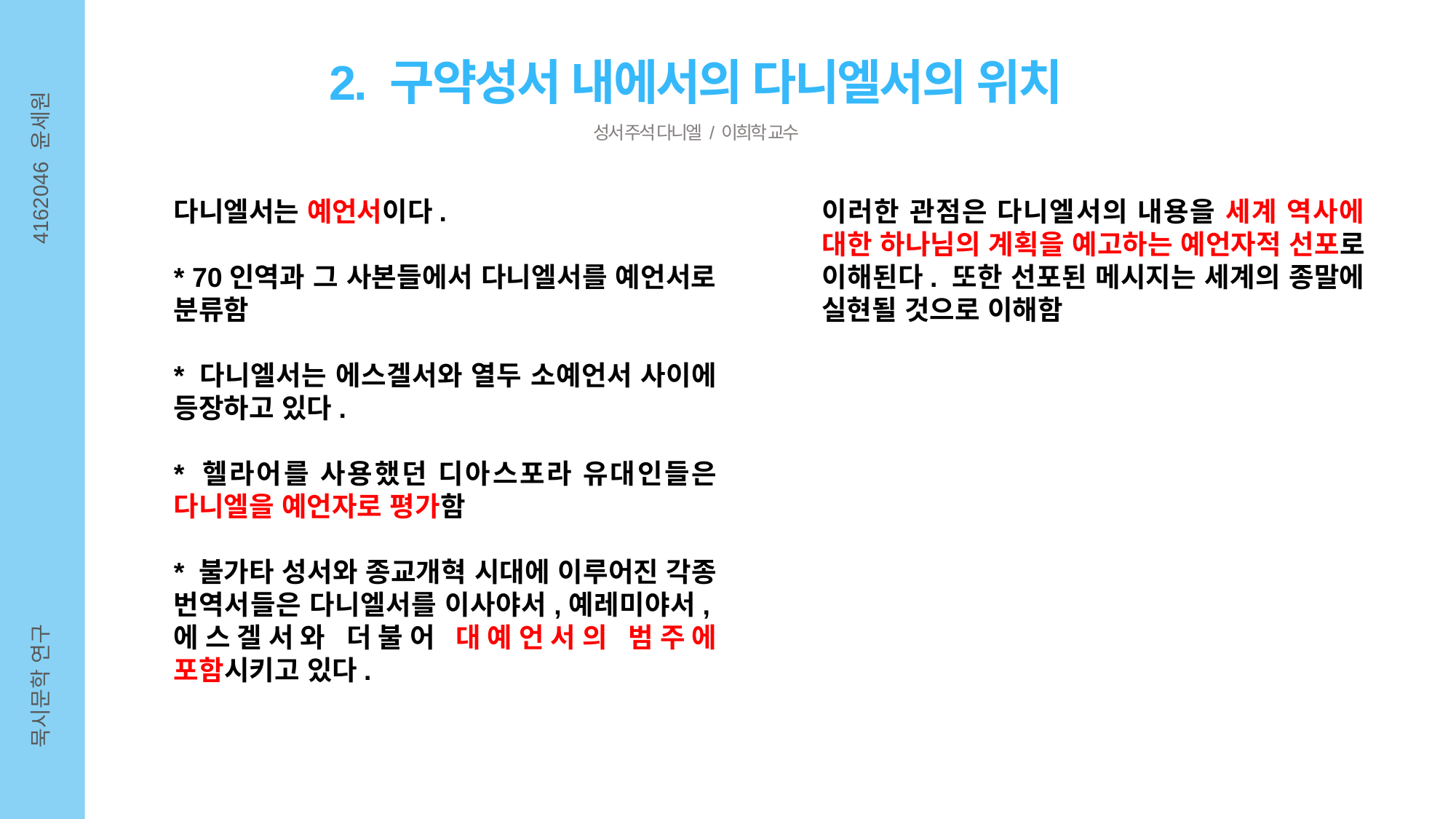

2. 구약성서 내에서의 다니엘서의 위치
성서 주석 다니엘 / 이희학 교수
4162046 윤세원
다니엘서는 예언서이다.

* 70인역과 그 사본들에서 다니엘서를 예언서로 분류함

* 다니엘서는 에스겔서와 열두 소예언서 사이에 등장하고 있다.

* 헬라어를 사용했던 디아스포라 유대인들은 다니엘을 예언자로 평가함

* 불가타 성서와 종교개혁 시대에 이루어진 각종 번역서들은 다니엘서를 이사야서,예레미야서,에스겔서와 더불어 대예언서의 범주에 포함시키고 있다.
이러한 관점은 다니엘서의 내용을 세계 역사에 대한 하나님의 계획을 예고하는 예언자적 선포로 이해된다. 또한 선포된 메시지는 세계의 종말에 실현될 것으로 이해함
묵시문학 연구